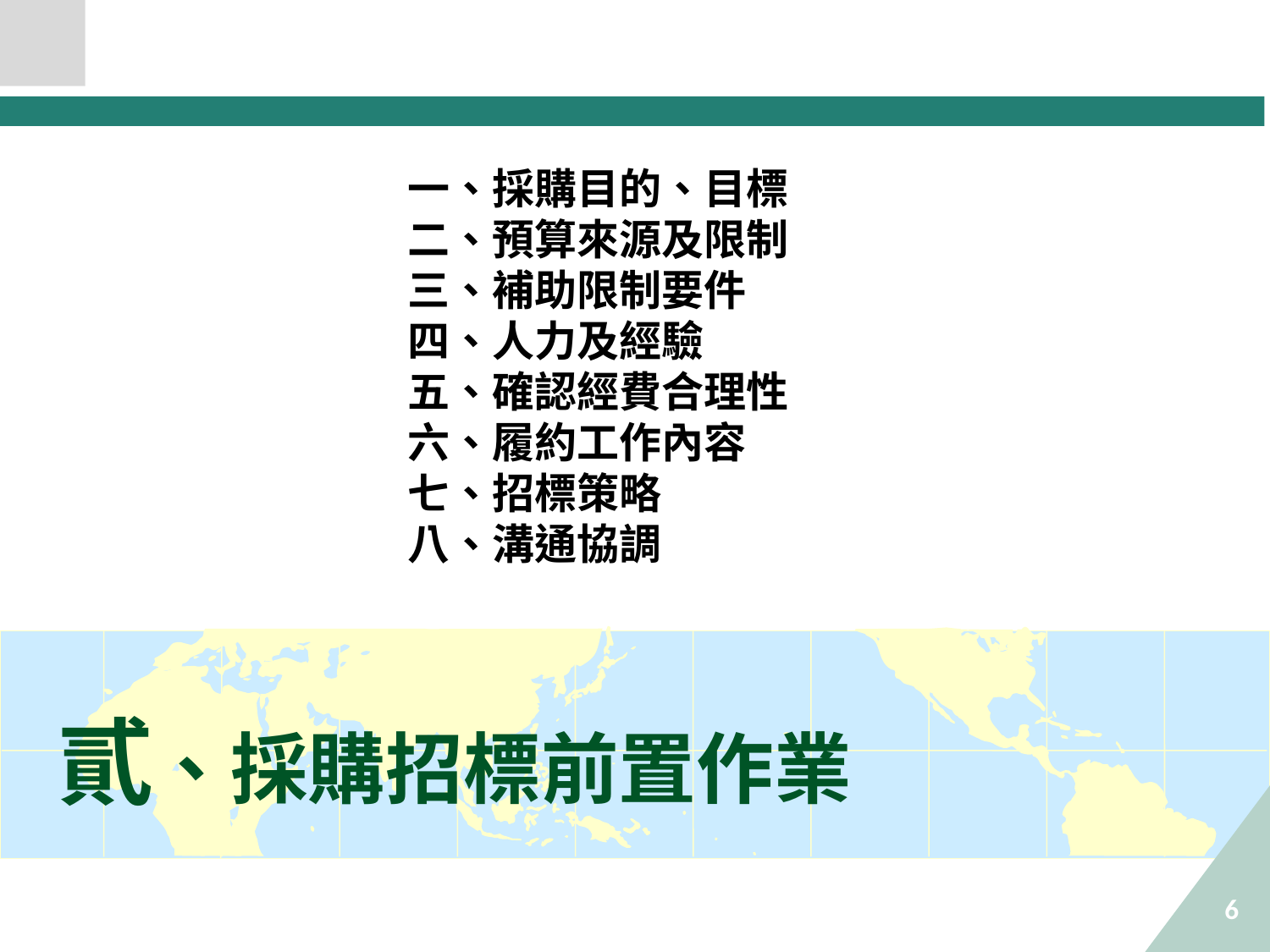

一、採購目的、目標
二、預算來源及限制
三、補助限制要件
四、人力及經驗
五、確認經費合理性
六、履約工作內容
七、招標策略
八、溝通協調

# 貳、採購招標前置作業

6